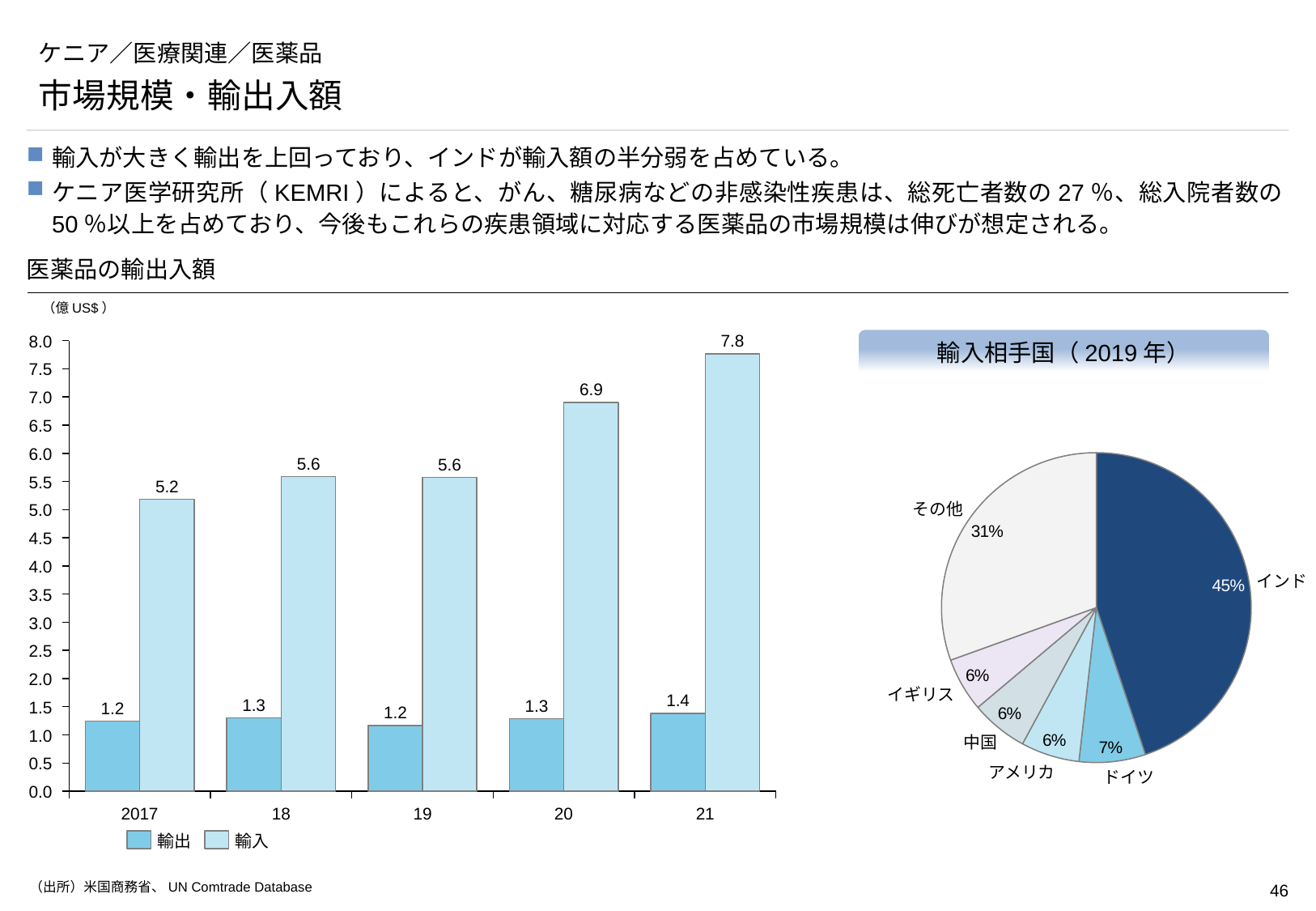

# ケニア／医療関連／医薬品
市場規模・輸出入額
輸入が大きく輸出を上回っており、インドが輸入額の半分弱を占めている。
ケニア医学研究所（KEMRI）によると、がん、糖尿病などの非感染性疾患は、総死亡者数の27％、総入院者数の50％以上を占めており、今後もこれらの疾患領域に対応する医薬品の市場規模は伸びが想定される。
医薬品の輸出入額
（億US$）

### Chart

| Category |  |  |
|---|---|---|
輸入相手国（2019年）
7.8
8.0
7.5
6.9
7.0
6.5

### Chart

| Category |  |
|---|---|
6.0
5.6
5.6
5.5
5.2
その他
5.0
4.5
4.0
インド
3.5
3.0
2.5
2.0
イギリス
1.4
1.3
1.3
1.5
1.2
1.2
1.0
中国
0.5
アメリカ
ドイツ
0.0
2017
18
19
20
21
輸出
輸入

（出所）米国商務省、UN Comtrade Database